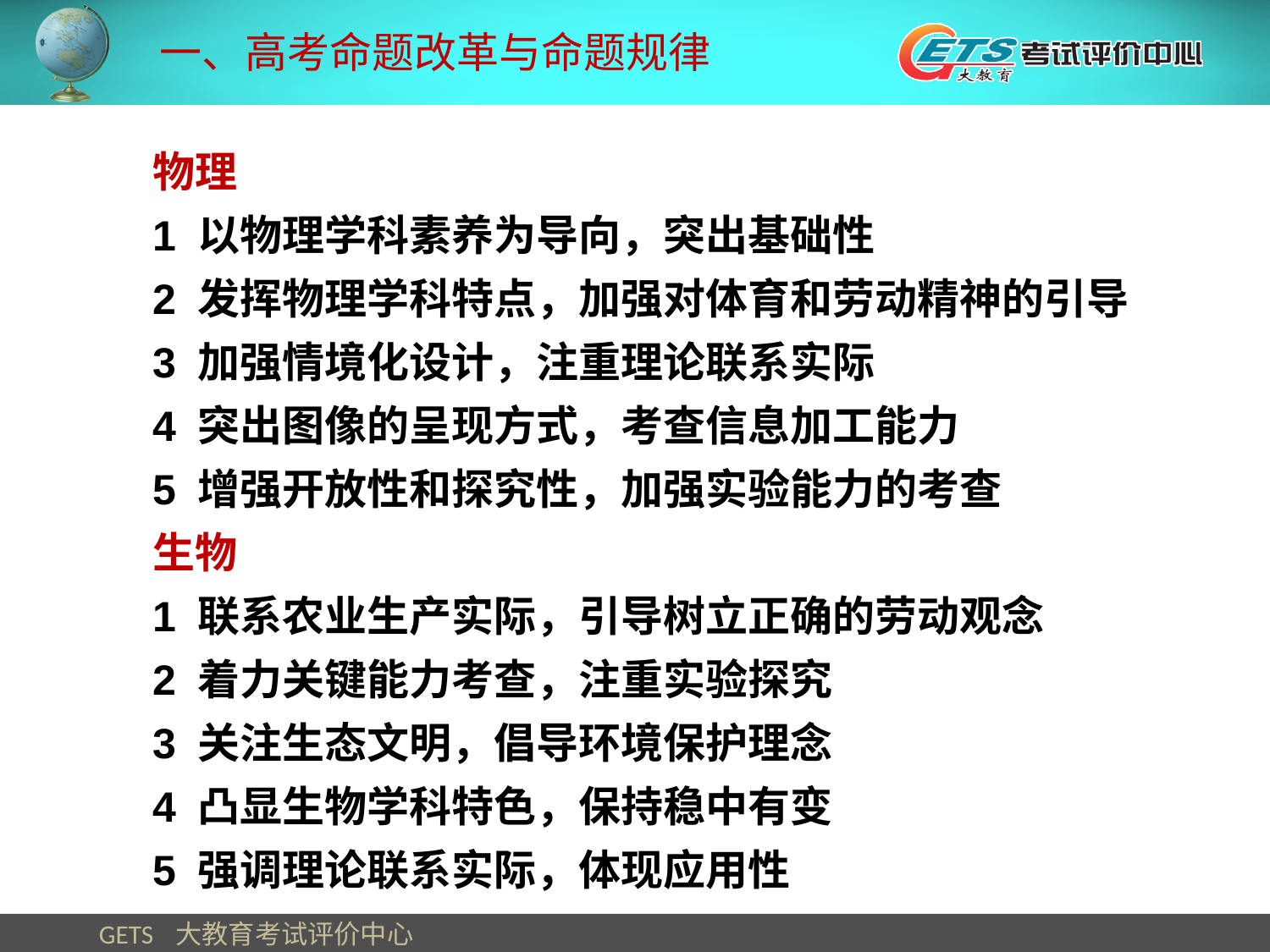

一、高考命题改革与命题规律
物理
1 以物理学科素养为导向，突出基础性
2 发挥物理学科特点，加强对体育和劳动精神的引导
3 加强情境化设计，注重理论联系实际
4 突出图像的呈现方式，考查信息加工能力
5 增强开放性和探究性，加强实验能力的考查
生物
1 联系农业生产实际，引导树立正确的劳动观念
2 着力关键能力考查，注重实验探究
3 关注生态文明，倡导环境保护理念
4 凸显生物学科特色，保持稳中有变
5 强调理论联系实际，体现应用性